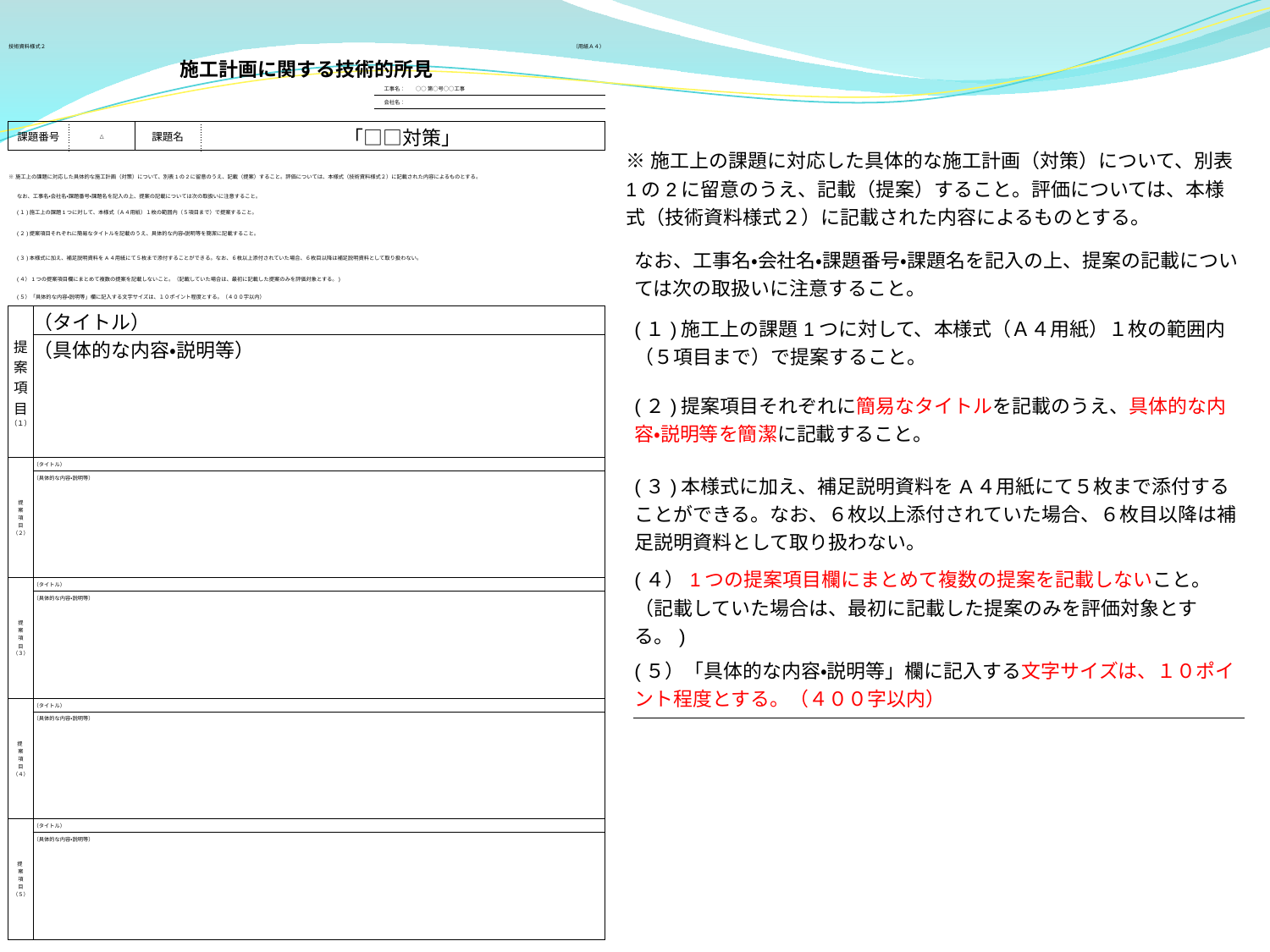

|  |  |  |  |  |  |  |  |  |  |  |  |  |  |  |  |  |  |  |  |  |  |  |  |  |  |  |  |  |  |  |  |  |  |  |  |  |  |  |  |  |  |  |  |  |  |  |  |  |  |  |  |  |  |  |  |  |  |  |  |  |  |  |  |  |  |  |  |  |  |  |  |  |  |
| --- | --- | --- | --- | --- | --- | --- | --- | --- | --- | --- | --- | --- | --- | --- | --- | --- | --- | --- | --- | --- | --- | --- | --- | --- | --- | --- | --- | --- | --- | --- | --- | --- | --- | --- | --- | --- | --- | --- | --- | --- | --- | --- | --- | --- | --- | --- | --- | --- | --- | --- | --- | --- | --- | --- | --- | --- | --- | --- | --- | --- | --- | --- | --- | --- | --- | --- | --- | --- | --- | --- | --- | --- | --- |
|  | 技術資料様式２ |  |  |  |  |  |  |  |  |  |  |  |  |  |  |  |  |  |  |  |  |  |  |  |  |  |  |  |  |  |  |  |  |  |  |  |  |  |  |  |  |  |  |  |  |  |  |  |  |  |  |  |  |  |  |  |  |  |  |  |  |  |  |  | （用紙Ａ４） |  |  |  |  |  |  |  |  |
|  | 施工計画に関する技術的所見 |  |  |  |  |  |  |  |  |  |  |  |  |  |  |  |  |  |  |  |  |  |  |  |  |  |  |  |  |  |  |  |  |  |  |  |  |  |  |  |  |  |  |  |  |  |  |  |  |  |  |  |  |  |  |  |  |  |  |  |  |  |  |  |  |  |  |  |  |  |  |  |  |
|  |  |  |  |  |  |  |  |  |  |  |  |  |  |  |  |  |  |  |  |  |  |  |  |  |  |  |  |  |  |  |  |  |  |  |  |  |  |  |  |  |  |  |  |  | 工事名： |  |  |  |  | ○○第○号○○工事 |  |  |  |  |  |  |  |  |  |  |  |  |  |  |  |  |  |  |  |  |  |  |  |
|  |  |  |  |  |  |  |  |  |  |  |  |  |  |  |  |  |  |  |  |  |  |  |  |  |  |  |  |  |  |  |  |  |  |  |  |  |  |  |  |  |  |  |  |  | 会社名： |  |  |  |  |  |  |  |  |  |  |  |  |  |  |  |  |  |  |  |  |  |  |  |  |  |  |  |  |
|  |  |  |  |  |  |  |  |  |  |  |  |  |  |  |  |  |  |  |  |  |  |  |  |  |  |  |  |  |  |  |  |  |  |  |  |  |  |  |  |  |  |  |  |  |  |  |  |  |  |  |  |  |  |  |  |  |  |  |  |  |  |  |  |  |  |  |  |  |  |  |  |  |  |
|  | 課題番号 |  |  |  |  |  |  | △ |  |  |  |  |  |  |  | 課題名 |  |  |  |  |  |  |  | 「□□対策」 |  |  |  |  |  |  |  |  |  |  |  |  |  |  |  |  |  |  |  |  |  |  |  |  |  |  |  |  |  |  |  |  |  |  |  |  |  |  |  |  |  |  |  |  |  |  |  |  |  |
|  |  |  |  |  |  |  |  |  |  |  |  |  |  |  |  |  |  |  |  |  |  |  |  |  |  |  |  |  |  |  |  |  |  |  |  |  |  |  |  |  |  |  |  |  |  |  |  |  |  |  |  |  |  |  |  |  |  |  |  |  |  |  |  |  |  |  |  |  |  |  |  |  |  |
|  |  |  |  |  |  |  |  |  |  |  |  |  |  |  |  |  |  |  |  |  |  |  |  |  |  |  |  |  |  |  |  |  |  |  |  |  |  |  |  |  |  |  |  |  |  |  |  |  |  |  |  |  |  |  |  |  |  |  |  |  |  |  |  |  |  |  |  |  |  |  |  |  |  |
|  | ※施工上の課題に対応した具体的な施工計画（対策）について、別表1の2に留意のうえ、記載（提案）すること。評価については、本様式（技術資料様式２）に記載された内容によるものとする。 |  |  |  |  |  |  |  |  |  |  |  |  |  |  |  |  |  |  |  |  |  |  |  |  |  |  |  |  |  |  |  |  |  |  |  |  |  |  |  |  |  |  |  |  |  |  |  |  |  |  |  |  |  |  |  |  |  |  |  |  |  |  |  |  |  |  |  |  |  |  |  |  |
|  |  | なお、工事名・会社名・課題番号・課題名を記入の上、提案の記載については次の取扱いに注意すること。 |  |  |  |  |  |  |  |  |  |  |  |  |  |  |  |  |  |  |  |  |  |  |  |  |  |  |  |  |  |  |  |  |  |  |  |  |  |  |  |  |  |  |  |  |  |  |  |  |  |  |  |  |  |  |  |  |  |  |  |  |  |  |  |  |  |  |  |  |  |  |  |
|  |  | (１)施工上の課題1つに対して、本様式（Ａ４用紙）１枚の範囲内（５項目まで）で提案すること。 |  |  |  |  |  |  |  |  |  |  |  |  |  |  |  |  |  |  |  |  |  |  |  |  |  |  |  |  |  |  |  |  |  |  |  |  |  |  |  |  |  |  |  |  |  |  |  |  |  |  |  |  |  |  |  |  |  |  |  |  |  |  |  |  |  |  |  |  |  |  |  |
|  |  | (２)提案項目それぞれに簡易なタイトルを記載のうえ、具体的な内容・説明等を簡潔に記載すること。 |  |  |  |  |  |  |  |  |  |  |  |  |  |  |  |  |  |  |  |  |  |  |  |  |  |  |  |  |  |  |  |  |  |  |  |  |  |  |  |  |  |  |  |  |  |  |  |  |  |  |  |  |  |  |  |  |  |  |  |  |  |  |  |  |  |  |  |  |  |  |  |
|  |  | (３)本様式に加え、補足説明資料をA４用紙にて５枚まで添付することができる。なお、６枚以上添付されていた場合、６枚目以降は補足説明資料として取り扱わない。 |  |  |  |  |  |  |  |  |  |  |  |  |  |  |  |  |  |  |  |  |  |  |  |  |  |  |  |  |  |  |  |  |  |  |  |  |  |  |  |  |  |  |  |  |  |  |  |  |  |  |  |  |  |  |  |  |  |  |  |  |  |  |  |  |  |  |  |  |  |  |  |
|  |  | (４）1つの提案項目欄にまとめて複数の提案を記載しないこと。（記載していた場合は、最初に記載した提案のみを評価対象とする。) |  |  |  |  |  |  |  |  |  |  |  |  |  |  |  |  |  |  |  |  |  |  |  |  |  |  |  |  |  |  |  |  |  |  |  |  |  |  |  |  |  |  |  |  |  |  |  |  |  |  |  |  |  |  |  |  |  |  |  |  |  |  |  |  |  |  |  |  |  |  |  |
|  |  | (５）「具体的な内容・説明等」欄に記入する文字サイズは、１０ポイント程度とする。（４００字以内） |  |  |  |  |  |  |  |  |  |  |  |  |  |  |  |  |  |  |  |  |  |  |  |  |  |  |  |  |  |  |  |  |  |  |  |  |  |  |  |  |  |  |  |  |  |  |  |  |  |  |  |  |  |  |  |  |  |  |  |  |  |  |  |  |  |  |  |  |  |  |  |
|  | 提 案 項 目 （１） |  |  | （タイトル） |  |  |  |  |  |  |  |  |  |  |  |  |  |  |  |  |  |  |  |  |  |  |  |  |  |  |  |  |  |  |  |  |  |  |  |  |  |  |  |  |  |  |  |  |  |  |  |  |  |  |  |  |  |  |  |  |  |  |  |  |  |  |  |  |  |  |  |  |  |
|  |  |  |  | （具体的な内容・説明等） |  |  |  |  |  |  |  |  |  |  |  |  |  |  |  |  |  |  |  |  |  |  |  |  |  |  |  |  |  |  |  |  |  |  |  |  |  |  |  |  |  |  |  |  |  |  |  |  |  |  |  |  |  |  |  |  |  |  |  |  |  |  |  |  |  |  |  |  |  |
|  |  |  |  |  |  |  |  |  |  |  |  |  |  |  |  |  |  |  |  |  |  |  |  |  |  |  |  |  |  |  |  |  |  |  |  |  |  |  |  |  |  |  |  |  |  |  |  |  |  |  |  |  |  |  |  |  |  |  |  |  |  |  |  |  |  |  |  |  |  |  |  |  |  |
|  |  |  |  |  |  |  |  |  |  |  |  |  |  |  |  |  |  |  |  |  |  |  |  |  |  |  |  |  |  |  |  |  |  |  |  |  |  |  |  |  |  |  |  |  |  |  |  |  |  |  |  |  |  |  |  |  |  |  |  |  |  |  |  |  |  |  |  |  |  |  |  |  |  |
|  |  |  |  |  |  |  |  |  |  |  |  |  |  |  |  |  |  |  |  |  |  |  |  |  |  |  |  |  |  |  |  |  |  |  |  |  |  |  |  |  |  |  |  |  |  |  |  |  |  |  |  |  |  |  |  |  |  |  |  |  |  |  |  |  |  |  |  |  |  |  |  |  |  |
|  |  |  |  |  |  |  |  |  |  |  |  |  |  |  |  |  |  |  |  |  |  |  |  |  |  |  |  |  |  |  |  |  |  |  |  |  |  |  |  |  |  |  |  |  |  |  |  |  |  |  |  |  |  |  |  |  |  |  |  |  |  |  |  |  |  |  |  |  |  |  |  |  |  |
|  |  |  |  |  |  |  |  |  |  |  |  |  |  |  |  |  |  |  |  |  |  |  |  |  |  |  |  |  |  |  |  |  |  |  |  |  |  |  |  |  |  |  |  |  |  |  |  |  |  |  |  |  |  |  |  |  |  |  |  |  |  |  |  |  |  |  |  |  |  |  |  |  |  |
|  |  |  |  |  |  |  |  |  |  |  |  |  |  |  |  |  |  |  |  |  |  |  |  |  |  |  |  |  |  |  |  |  |  |  |  |  |  |  |  |  |  |  |  |  |  |  |  |  |  |  |  |  |  |  |  |  |  |  |  |  |  |  |  |  |  |  |  |  |  |  |  |  |  |
|  |  |  |  |  |  |  |  |  |  |  |  |  |  |  |  |  |  |  |  |  |  |  |  |  |  |  |  |  |  |  |  |  |  |  |  |  |  |  |  |  |  |  |  |  |  |  |  |  |  |  |  |  |  |  |  |  |  |  |  |  |  |  |  |  |  |  |  |  |  |  |  |  |  |
|  | 提 案 項 目 （２） |  |  | （タイトル） |  |  |  |  |  |  |  |  |  |  |  |  |  |  |  |  |  |  |  |  |  |  |  |  |  |  |  |  |  |  |  |  |  |  |  |  |  |  |  |  |  |  |  |  |  |  |  |  |  |  |  |  |  |  |  |  |  |  |  |  |  |  |  |  |  |  |  |  |  |
|  |  |  |  | （具体的な内容・説明等） |  |  |  |  |  |  |  |  |  |  |  |  |  |  |  |  |  |  |  |  |  |  |  |  |  |  |  |  |  |  |  |  |  |  |  |  |  |  |  |  |  |  |  |  |  |  |  |  |  |  |  |  |  |  |  |  |  |  |  |  |  |  |  |  |  |  |  |  |  |
|  |  |  |  |  |  |  |  |  |  |  |  |  |  |  |  |  |  |  |  |  |  |  |  |  |  |  |  |  |  |  |  |  |  |  |  |  |  |  |  |  |  |  |  |  |  |  |  |  |  |  |  |  |  |  |  |  |  |  |  |  |  |  |  |  |  |  |  |  |  |  |  |  |  |
|  |  |  |  |  |  |  |  |  |  |  |  |  |  |  |  |  |  |  |  |  |  |  |  |  |  |  |  |  |  |  |  |  |  |  |  |  |  |  |  |  |  |  |  |  |  |  |  |  |  |  |  |  |  |  |  |  |  |  |  |  |  |  |  |  |  |  |  |  |  |  |  |  |  |
|  |  |  |  |  |  |  |  |  |  |  |  |  |  |  |  |  |  |  |  |  |  |  |  |  |  |  |  |  |  |  |  |  |  |  |  |  |  |  |  |  |  |  |  |  |  |  |  |  |  |  |  |  |  |  |  |  |  |  |  |  |  |  |  |  |  |  |  |  |  |  |  |  |  |
|  |  |  |  |  |  |  |  |  |  |  |  |  |  |  |  |  |  |  |  |  |  |  |  |  |  |  |  |  |  |  |  |  |  |  |  |  |  |  |  |  |  |  |  |  |  |  |  |  |  |  |  |  |  |  |  |  |  |  |  |  |  |  |  |  |  |  |  |  |  |  |  |  |  |
|  |  |  |  |  |  |  |  |  |  |  |  |  |  |  |  |  |  |  |  |  |  |  |  |  |  |  |  |  |  |  |  |  |  |  |  |  |  |  |  |  |  |  |  |  |  |  |  |  |  |  |  |  |  |  |  |  |  |  |  |  |  |  |  |  |  |  |  |  |  |  |  |  |  |
|  |  |  |  |  |  |  |  |  |  |  |  |  |  |  |  |  |  |  |  |  |  |  |  |  |  |  |  |  |  |  |  |  |  |  |  |  |  |  |  |  |  |  |  |  |  |  |  |  |  |  |  |  |  |  |  |  |  |  |  |  |  |  |  |  |  |  |  |  |  |  |  |  |  |
|  |  |  |  |  |  |  |  |  |  |  |  |  |  |  |  |  |  |  |  |  |  |  |  |  |  |  |  |  |  |  |  |  |  |  |  |  |  |  |  |  |  |  |  |  |  |  |  |  |  |  |  |  |  |  |  |  |  |  |  |  |  |  |  |  |  |  |  |  |  |  |  |  |  |
|  | 提 案 項 目 （３） |  |  | （タイトル） |  |  |  |  |  |  |  |  |  |  |  |  |  |  |  |  |  |  |  |  |  |  |  |  |  |  |  |  |  |  |  |  |  |  |  |  |  |  |  |  |  |  |  |  |  |  |  |  |  |  |  |  |  |  |  |  |  |  |  |  |  |  |  |  |  |  |  |  |  |
|  |  |  |  | （具体的な内容・説明等） |  |  |  |  |  |  |  |  |  |  |  |  |  |  |  |  |  |  |  |  |  |  |  |  |  |  |  |  |  |  |  |  |  |  |  |  |  |  |  |  |  |  |  |  |  |  |  |  |  |  |  |  |  |  |  |  |  |  |  |  |  |  |  |  |  |  |  |  |  |
|  |  |  |  |  |  |  |  |  |  |  |  |  |  |  |  |  |  |  |  |  |  |  |  |  |  |  |  |  |  |  |  |  |  |  |  |  |  |  |  |  |  |  |  |  |  |  |  |  |  |  |  |  |  |  |  |  |  |  |  |  |  |  |  |  |  |  |  |  |  |  |  |  |  |
|  |  |  |  |  |  |  |  |  |  |  |  |  |  |  |  |  |  |  |  |  |  |  |  |  |  |  |  |  |  |  |  |  |  |  |  |  |  |  |  |  |  |  |  |  |  |  |  |  |  |  |  |  |  |  |  |  |  |  |  |  |  |  |  |  |  |  |  |  |  |  |  |  |  |
|  |  |  |  |  |  |  |  |  |  |  |  |  |  |  |  |  |  |  |  |  |  |  |  |  |  |  |  |  |  |  |  |  |  |  |  |  |  |  |  |  |  |  |  |  |  |  |  |  |  |  |  |  |  |  |  |  |  |  |  |  |  |  |  |  |  |  |  |  |  |  |  |  |  |
|  |  |  |  |  |  |  |  |  |  |  |  |  |  |  |  |  |  |  |  |  |  |  |  |  |  |  |  |  |  |  |  |  |  |  |  |  |  |  |  |  |  |  |  |  |  |  |  |  |  |  |  |  |  |  |  |  |  |  |  |  |  |  |  |  |  |  |  |  |  |  |  |  |  |
|  |  |  |  |  |  |  |  |  |  |  |  |  |  |  |  |  |  |  |  |  |  |  |  |  |  |  |  |  |  |  |  |  |  |  |  |  |  |  |  |  |  |  |  |  |  |  |  |  |  |  |  |  |  |  |  |  |  |  |  |  |  |  |  |  |  |  |  |  |  |  |  |  |  |
|  |  |  |  |  |  |  |  |  |  |  |  |  |  |  |  |  |  |  |  |  |  |  |  |  |  |  |  |  |  |  |  |  |  |  |  |  |  |  |  |  |  |  |  |  |  |  |  |  |  |  |  |  |  |  |  |  |  |  |  |  |  |  |  |  |  |  |  |  |  |  |  |  |  |
|  |  |  |  |  |  |  |  |  |  |  |  |  |  |  |  |  |  |  |  |  |  |  |  |  |  |  |  |  |  |  |  |  |  |  |  |  |  |  |  |  |  |  |  |  |  |  |  |  |  |  |  |  |  |  |  |  |  |  |  |  |  |  |  |  |  |  |  |  |  |  |  |  |  |
|  | 提 案 項 目 （４） |  |  | （タイトル） |  |  |  |  |  |  |  |  |  |  |  |  |  |  |  |  |  |  |  |  |  |  |  |  |  |  |  |  |  |  |  |  |  |  |  |  |  |  |  |  |  |  |  |  |  |  |  |  |  |  |  |  |  |  |  |  |  |  |  |  |  |  |  |  |  |  |  |  |  |
|  |  |  |  | （具体的な内容・説明等） |  |  |  |  |  |  |  |  |  |  |  |  |  |  |  |  |  |  |  |  |  |  |  |  |  |  |  |  |  |  |  |  |  |  |  |  |  |  |  |  |  |  |  |  |  |  |  |  |  |  |  |  |  |  |  |  |  |  |  |  |  |  |  |  |  |  |  |  |  |
|  |  |  |  |  |  |  |  |  |  |  |  |  |  |  |  |  |  |  |  |  |  |  |  |  |  |  |  |  |  |  |  |  |  |  |  |  |  |  |  |  |  |  |  |  |  |  |  |  |  |  |  |  |  |  |  |  |  |  |  |  |  |  |  |  |  |  |  |  |  |  |  |  |  |
|  |  |  |  |  |  |  |  |  |  |  |  |  |  |  |  |  |  |  |  |  |  |  |  |  |  |  |  |  |  |  |  |  |  |  |  |  |  |  |  |  |  |  |  |  |  |  |  |  |  |  |  |  |  |  |  |  |  |  |  |  |  |  |  |  |  |  |  |  |  |  |  |  |  |
|  |  |  |  |  |  |  |  |  |  |  |  |  |  |  |  |  |  |  |  |  |  |  |  |  |  |  |  |  |  |  |  |  |  |  |  |  |  |  |  |  |  |  |  |  |  |  |  |  |  |  |  |  |  |  |  |  |  |  |  |  |  |  |  |  |  |  |  |  |  |  |  |  |  |
|  |  |  |  |  |  |  |  |  |  |  |  |  |  |  |  |  |  |  |  |  |  |  |  |  |  |  |  |  |  |  |  |  |  |  |  |  |  |  |  |  |  |  |  |  |  |  |  |  |  |  |  |  |  |  |  |  |  |  |  |  |  |  |  |  |  |  |  |  |  |  |  |  |  |
|  |  |  |  |  |  |  |  |  |  |  |  |  |  |  |  |  |  |  |  |  |  |  |  |  |  |  |  |  |  |  |  |  |  |  |  |  |  |  |  |  |  |  |  |  |  |  |  |  |  |  |  |  |  |  |  |  |  |  |  |  |  |  |  |  |  |  |  |  |  |  |  |  |  |
|  |  |  |  |  |  |  |  |  |  |  |  |  |  |  |  |  |  |  |  |  |  |  |  |  |  |  |  |  |  |  |  |  |  |  |  |  |  |  |  |  |  |  |  |  |  |  |  |  |  |  |  |  |  |  |  |  |  |  |  |  |  |  |  |  |  |  |  |  |  |  |  |  |  |
|  |  |  |  |  |  |  |  |  |  |  |  |  |  |  |  |  |  |  |  |  |  |  |  |  |  |  |  |  |  |  |  |  |  |  |  |  |  |  |  |  |  |  |  |  |  |  |  |  |  |  |  |  |  |  |  |  |  |  |  |  |  |  |  |  |  |  |  |  |  |  |  |  |  |
|  | 提 案 項 目 （５） |  |  | （タイトル） |  |  |  |  |  |  |  |  |  |  |  |  |  |  |  |  |  |  |  |  |  |  |  |  |  |  |  |  |  |  |  |  |  |  |  |  |  |  |  |  |  |  |  |  |  |  |  |  |  |  |  |  |  |  |  |  |  |  |  |  |  |  |  |  |  |  |  |  |  |
|  |  |  |  | （具体的な内容・説明等） |  |  |  |  |  |  |  |  |  |  |  |  |  |  |  |  |  |  |  |  |  |  |  |  |  |  |  |  |  |  |  |  |  |  |  |  |  |  |  |  |  |  |  |  |  |  |  |  |  |  |  |  |  |  |  |  |  |  |  |  |  |  |  |  |  |  |  |  |  |
|  |  |  |  |  |  |  |  |  |  |  |  |  |  |  |  |  |  |  |  |  |  |  |  |  |  |  |  |  |  |  |  |  |  |  |  |  |  |  |  |  |  |  |  |  |  |  |  |  |  |  |  |  |  |  |  |  |  |  |  |  |  |  |  |  |  |  |  |  |  |  |  |  |  |
|  |  |  |  |  |  |  |  |  |  |  |  |  |  |  |  |  |  |  |  |  |  |  |  |  |  |  |  |  |  |  |  |  |  |  |  |  |  |  |  |  |  |  |  |  |  |  |  |  |  |  |  |  |  |  |  |  |  |  |  |  |  |  |  |  |  |  |  |  |  |  |  |  |  |
|  |  |  |  |  |  |  |  |  |  |  |  |  |  |  |  |  |  |  |  |  |  |  |  |  |  |  |  |  |  |  |  |  |  |  |  |  |  |  |  |  |  |  |  |  |  |  |  |  |  |  |  |  |  |  |  |  |  |  |  |  |  |  |  |  |  |  |  |  |  |  |  |  |  |
|  |  |  |  |  |  |  |  |  |  |  |  |  |  |  |  |  |  |  |  |  |  |  |  |  |  |  |  |  |  |  |  |  |  |  |  |  |  |  |  |  |  |  |  |  |  |  |  |  |  |  |  |  |  |  |  |  |  |  |  |  |  |  |  |  |  |  |  |  |  |  |  |  |  |
|  |  |  |  |  |  |  |  |  |  |  |  |  |  |  |  |  |  |  |  |  |  |  |  |  |  |  |  |  |  |  |  |  |  |  |  |  |  |  |  |  |  |  |  |  |  |  |  |  |  |  |  |  |  |  |  |  |  |  |  |  |  |  |  |  |  |  |  |  |  |  |  |  |  |
|  |  |  |  |  |  |  |  |  |  |  |  |  |  |  |  |  |  |  |  |  |  |  |  |  |  |  |  |  |  |  |  |  |  |  |  |  |  |  |  |  |  |  |  |  |  |  |  |  |  |  |  |  |  |  |  |  |  |  |  |  |  |  |  |  |  |  |  |  |  |  |  |  |  |
|  |  |  |  |  |  |  |  |  |  |  |  |  |  |  |  |  |  |  |  |  |  |  |  |  |  |  |  |  |  |  |  |  |  |  |  |  |  |  |  |  |  |  |  |  |  |  |  |  |  |  |  |  |  |  |  |  |  |  |  |  |  |  |  |  |  |  |  |  |  |  |  |  |  |
|  |  |  |  |  |  |  |  |  |  |  |  |  |  |  |  |  |  |  |  |  |  |  |  |  |  |  |  |  |  |  |  |  |  |  |  |  |  |  |  |  |  |  |  |  |  |  |  |  |  |  |  |  |  |  |  |  |  |  |  |  |  |  |  |  |  |  |  |  |  |  |  |  |  |
| ※施工上の課題に対応した具体的な施工計画（対策）について、別表1の2に留意のうえ、記載（提案）すること。評価については、本様式（技術資料様式２）に記載された内容によるものとする。 |  |
| --- | --- |
|  | なお、工事名・会社名・課題番号・課題名を記入の上、提案の記載については次の取扱いに注意すること。 |
|  | (１)施工上の課題1つに対して、本様式（Ａ４用紙）１枚の範囲内（５項目まで）で提案すること。 |
|  | (２)提案項目それぞれに簡易なタイトルを記載のうえ、具体的な内容・説明等を簡潔に記載すること。 |
|  | (３)本様式に加え、補足説明資料をA４用紙にて５枚まで添付することができる。なお、６枚以上添付されていた場合、６枚目以降は補足説明資料として取り扱わない。 |
|  | (４）1つの提案項目欄にまとめて複数の提案を記載しないこと。（記載していた場合は、最初に記載した提案のみを評価対象とする。) |
|  | (５）「具体的な内容・説明等」欄に記入する文字サイズは、１０ポイント程度とする。（４００字以内） |